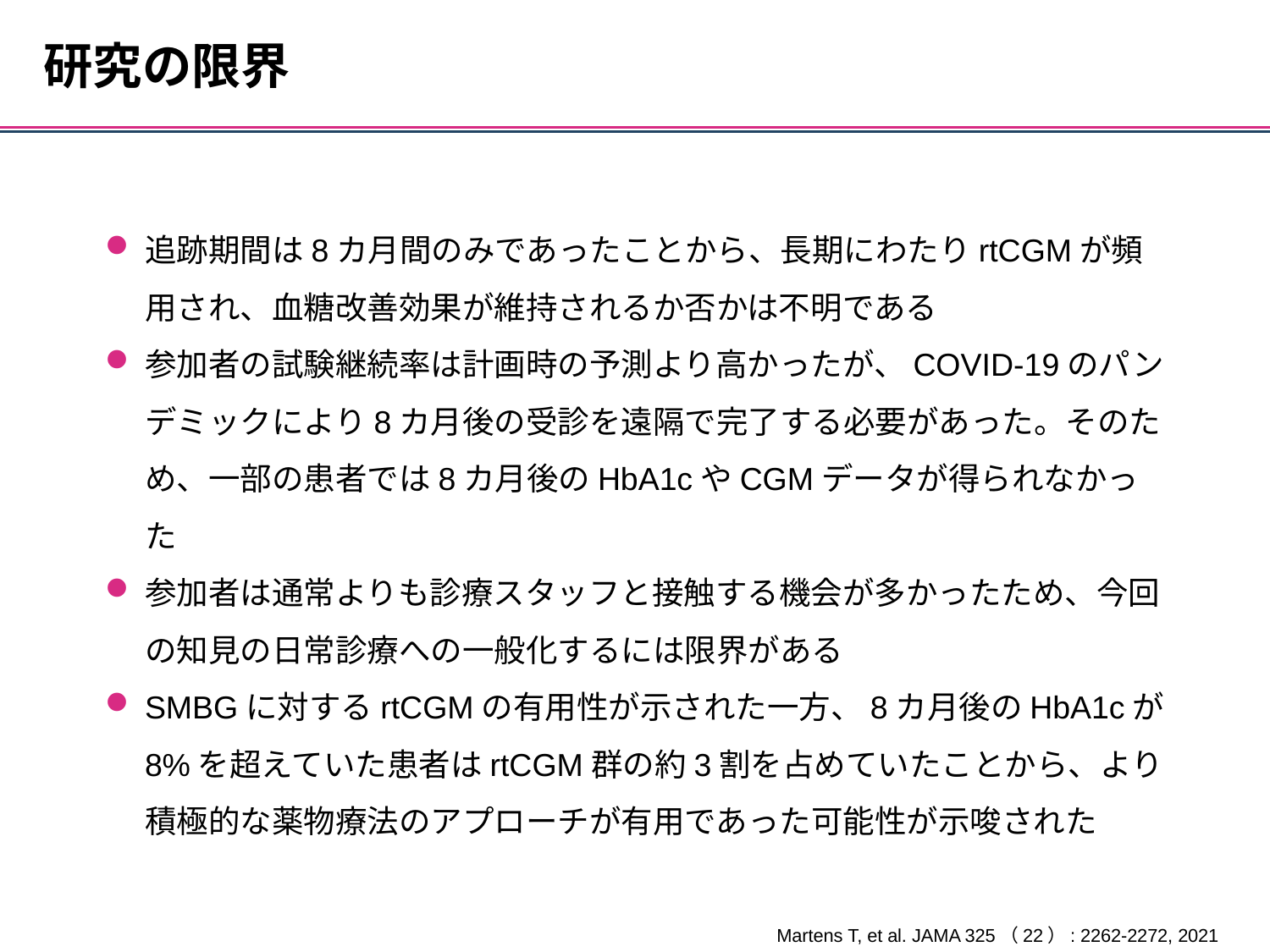

研究の限界
追跡期間は8カ月間のみであったことから、長期にわたりrtCGMが頻用され、血糖改善効果が維持されるか否かは不明である
参加者の試験継続率は計画時の予測より高かったが、COVID-19のパンデミックにより8カ月後の受診を遠隔で完了する必要があった。そのため、一部の患者では8カ月後のHbA1cやCGMデータが得られなかった
参加者は通常よりも診療スタッフと接触する機会が多かったため、今回の知見の日常診療への一般化するには限界がある
SMBGに対するrtCGMの有用性が示された一方、8カ月後のHbA1cが8%を超えていた患者はrtCGM群の約3割を占めていたことから、より積極的な薬物療法のアプローチが有用であった可能性が示唆された
Martens T, et al. JAMA 325（22）: 2262-2272, 2021